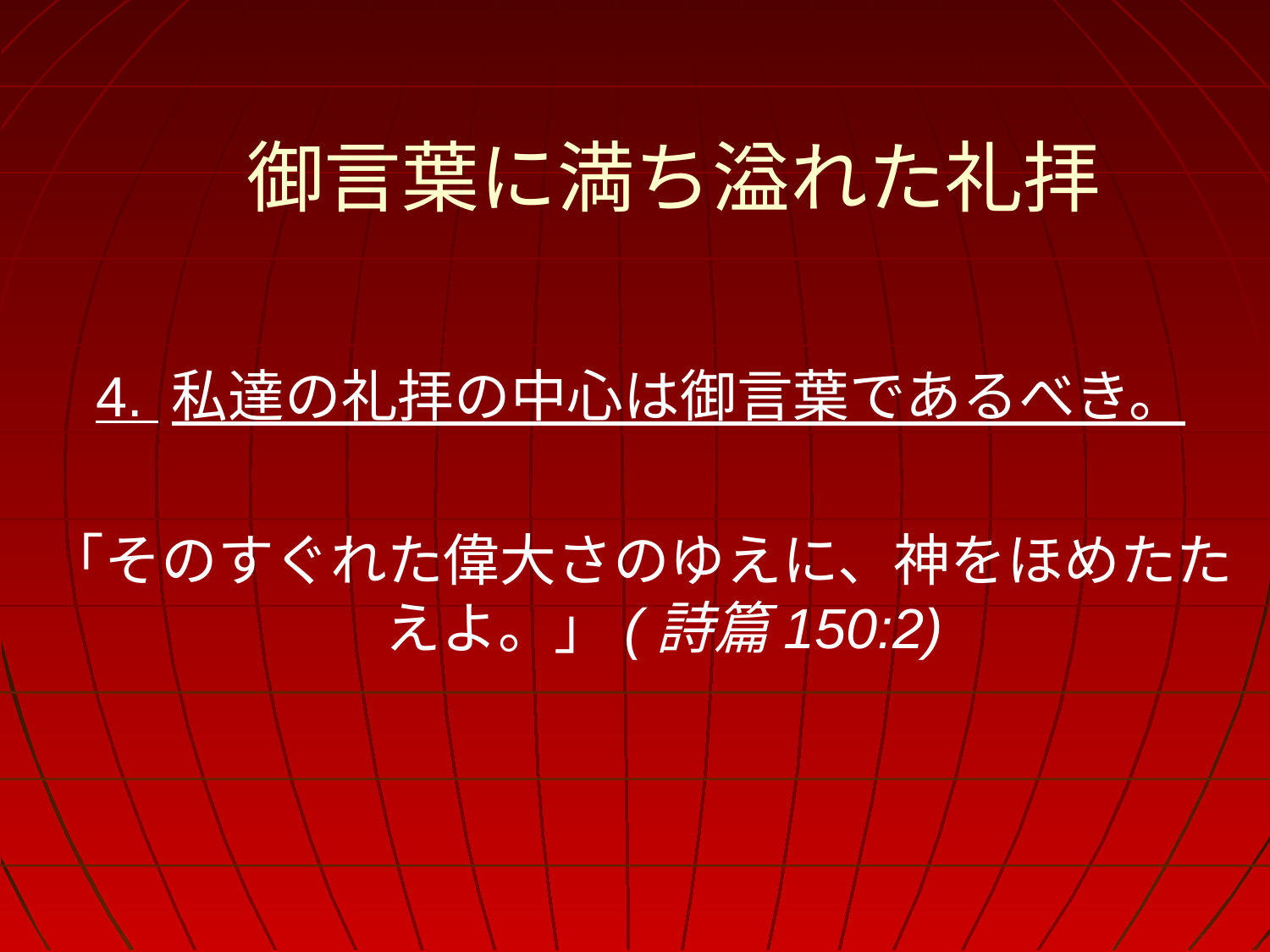

御言葉に満ち溢れた礼拝

4. 私達の礼拝の中心は御言葉であるべき。

「そのすぐれた偉大さのゆえに、神をほめたたえよ。」(詩篇150:2)